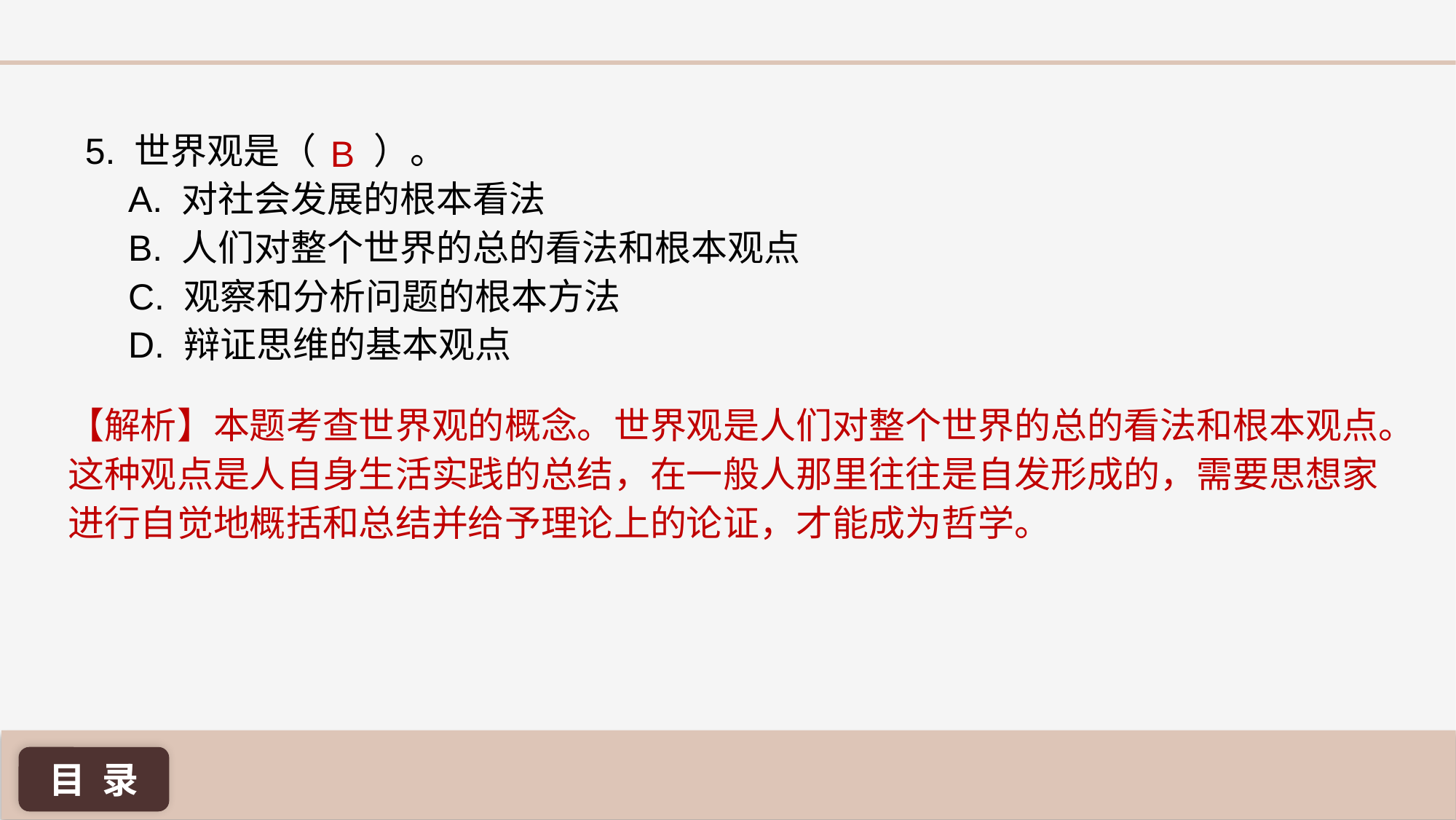

B
5. 世界观是（       ）。
A. 对社会发展的根本看法
B. 人们对整个世界的总的看法和根本观点
C. 观察和分析问题的根本方法
D. 辩证思维的基本观点
【解析】本题考查世界观的概念。世界观是人们对整个世界的总的看法和根本观点。这种观点是人自身生活实践的总结，在一般人那里往往是自发形成的，需要思想家进行自觉地概括和总结并给予理论上的论证，才能成为哲学。